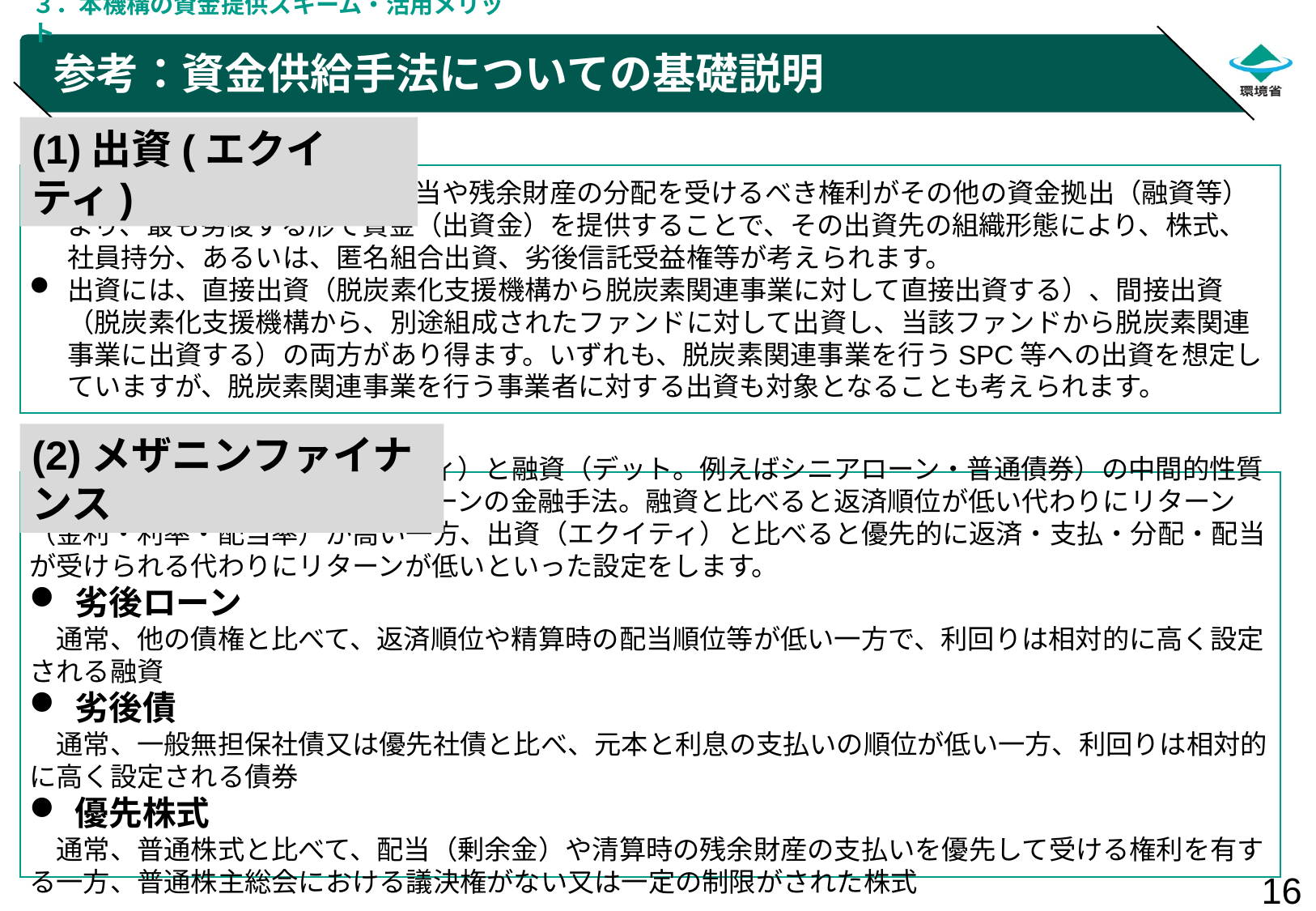

３．本機構の資金提供スキーム・活用メリット
# 参考：資金供給手法についての基礎説明
(1)出資(エクイティ)
出資（エクイティ）とは、配当や残余財産の分配を受けるべき権利がその他の資金拠出（融資等）より、最も劣後する形で資金（出資金）を提供することで、その出資先の組織形態により、株式、社員持分、あるいは、匿名組合出資、劣後信託受益権等が考えられます。
出資には、直接出資（脱炭素化支援機構から脱炭素関連事業に対して直接出資する）、間接出資（脱炭素化支援機構から、別途組成されたファンドに対して出資し、当該ファンドから脱炭素関連事業に出資する）の両方があり得ます。いずれも、脱炭素関連事業を行うSPC等への出資を想定していますが、脱炭素関連事業を行う事業者に対する出資も対象となることも考えられます。
(2)メザニンファイナンス
　メザニンとは、出資（エクイティ）と融資（デット。例えばシニアローン・普通債券）の中間的性質をもつミドルリスク・ミドルリターンの金融手法。融資と比べると返済順位が低い代わりにリターン（金利・利率・配当率）が高い一方、出資（エクイティ）と比べると優先的に返済・支払・分配・配当が受けられる代わりにリターンが低いといった設定をします。
劣後ローン
　通常、他の債権と比べて、返済順位や精算時の配当順位等が低い一方で、利回りは相対的に高く設定される融資
劣後債
　通常、一般無担保社債又は優先社債と比べ、元本と利息の支払いの順位が低い一方、利回りは相対的に高く設定される債券
優先株式
　通常、普通株式と比べて、配当（剰余金）や清算時の残余財産の支払いを優先して受ける権利を有する一方、普通株主総会における議決権がない又は一定の制限がされた株式